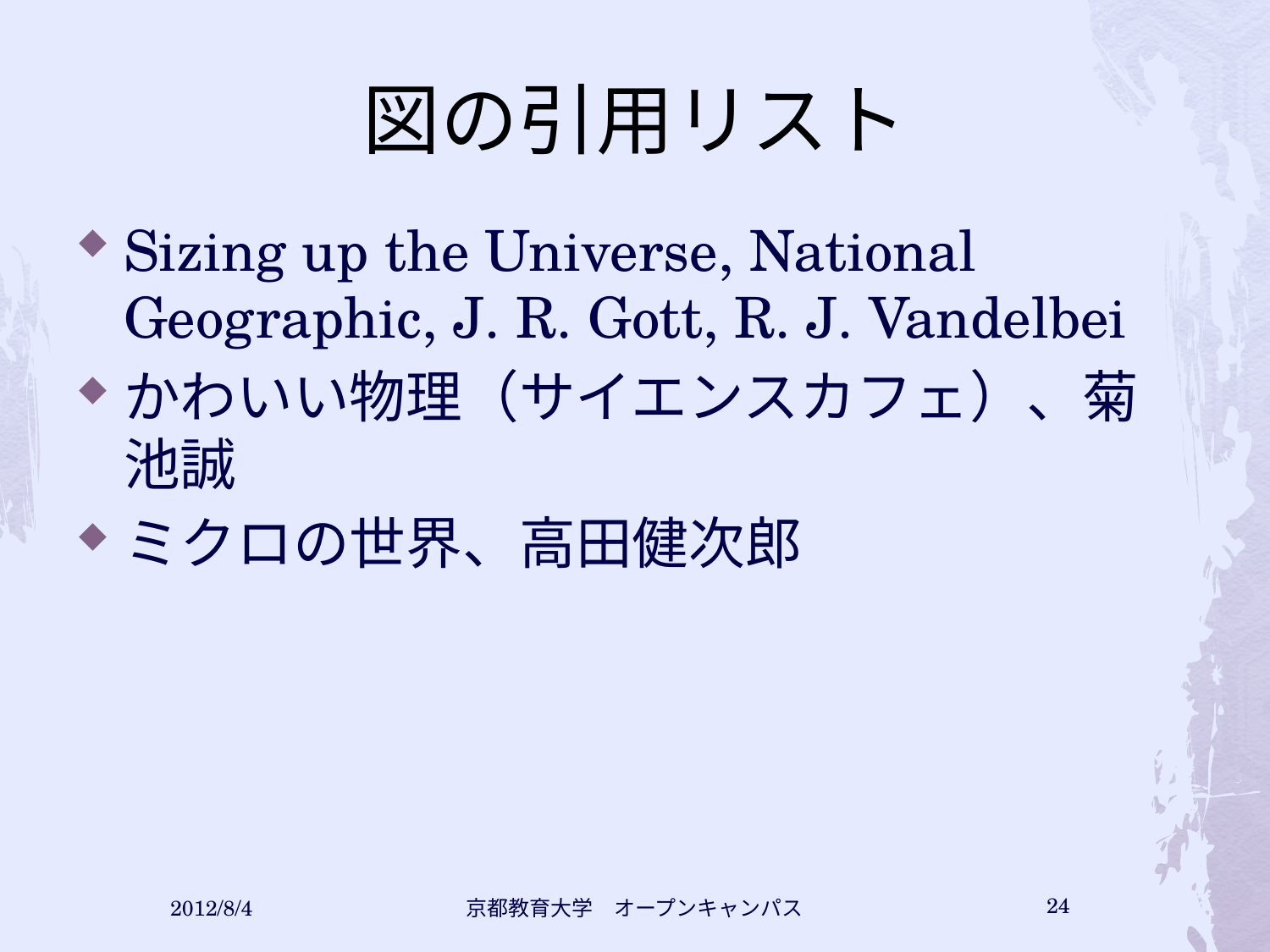

# 図の引用リスト
Sizing up the Universe, National Geographic, J. R. Gott, R. J. Vandelbei
かわいい物理（サイエンスカフェ）、菊池誠
ミクロの世界、高田健次郎

2012/8/4
京都教育大学　オープンキャンパス
24